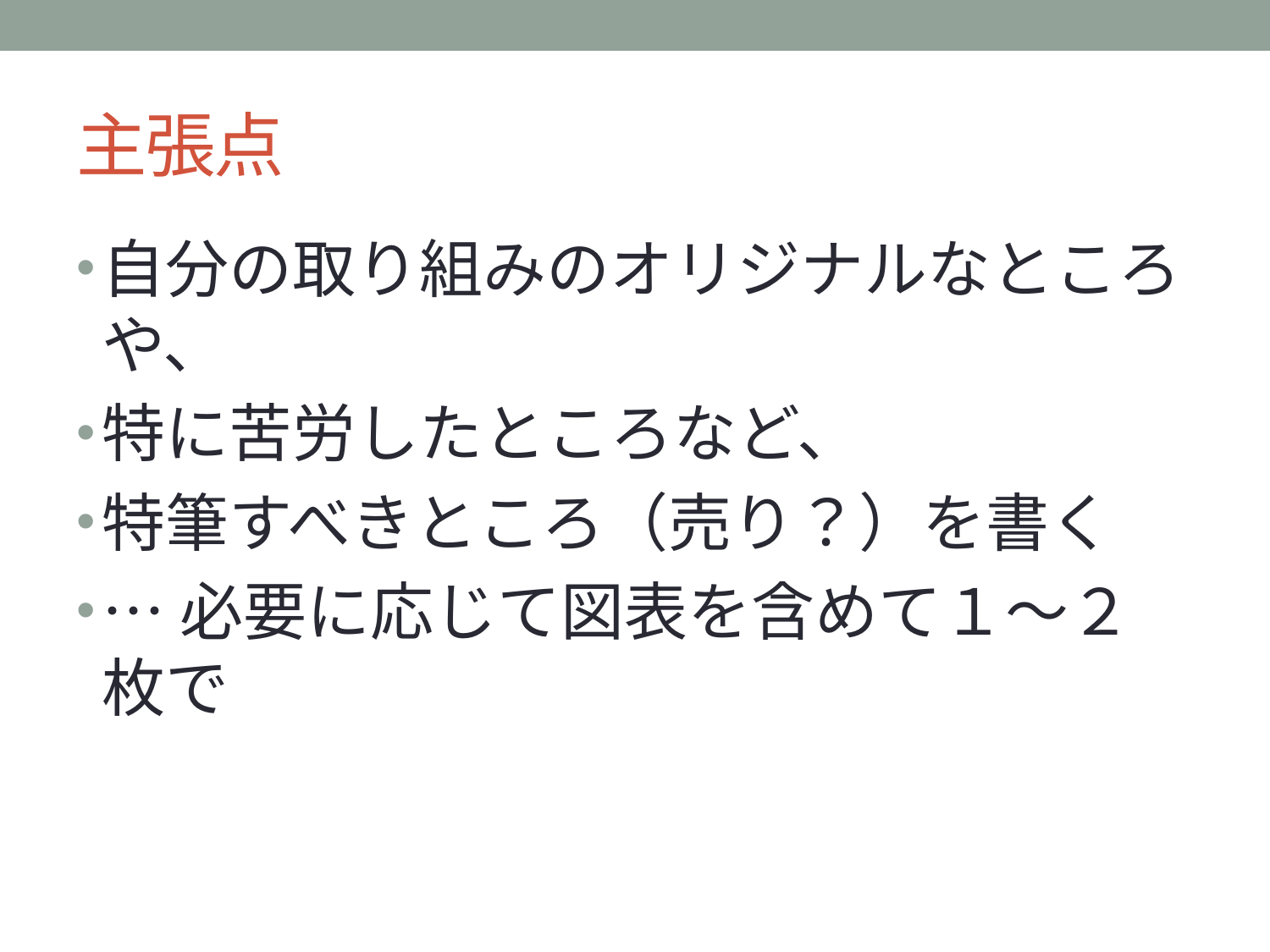

# 主張点
自分の取り組みのオリジナルなところや、
特に苦労したところなど、
特筆すべきところ（売り？）を書く
…必要に応じて図表を含めて１～２枚で